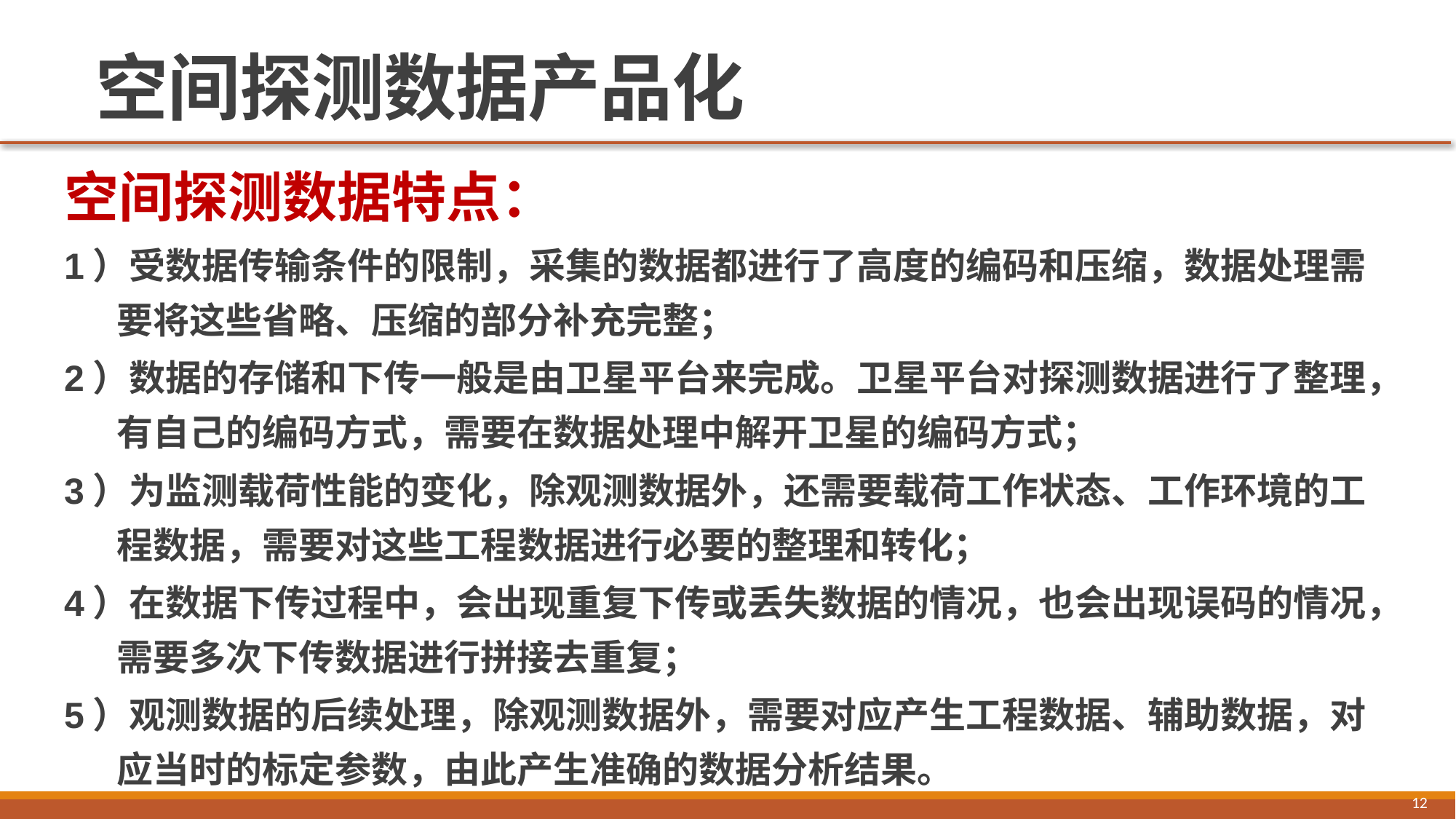

# 空间探测数据产品化
空间探测数据特点：
1）受数据传输条件的限制，采集的数据都进行了高度的编码和压缩，数据处理需要将这些省略、压缩的部分补充完整；
2）数据的存储和下传一般是由卫星平台来完成。卫星平台对探测数据进行了整理，有自己的编码方式，需要在数据处理中解开卫星的编码方式；
3）为监测载荷性能的变化，除观测数据外，还需要载荷工作状态、工作环境的工程数据，需要对这些工程数据进行必要的整理和转化；
4）在数据下传过程中，会出现重复下传或丢失数据的情况，也会出现误码的情况，需要多次下传数据进行拼接去重复；
5）观测数据的后续处理，除观测数据外，需要对应产生工程数据、辅助数据，对应当时的标定参数，由此产生准确的数据分析结果。
12